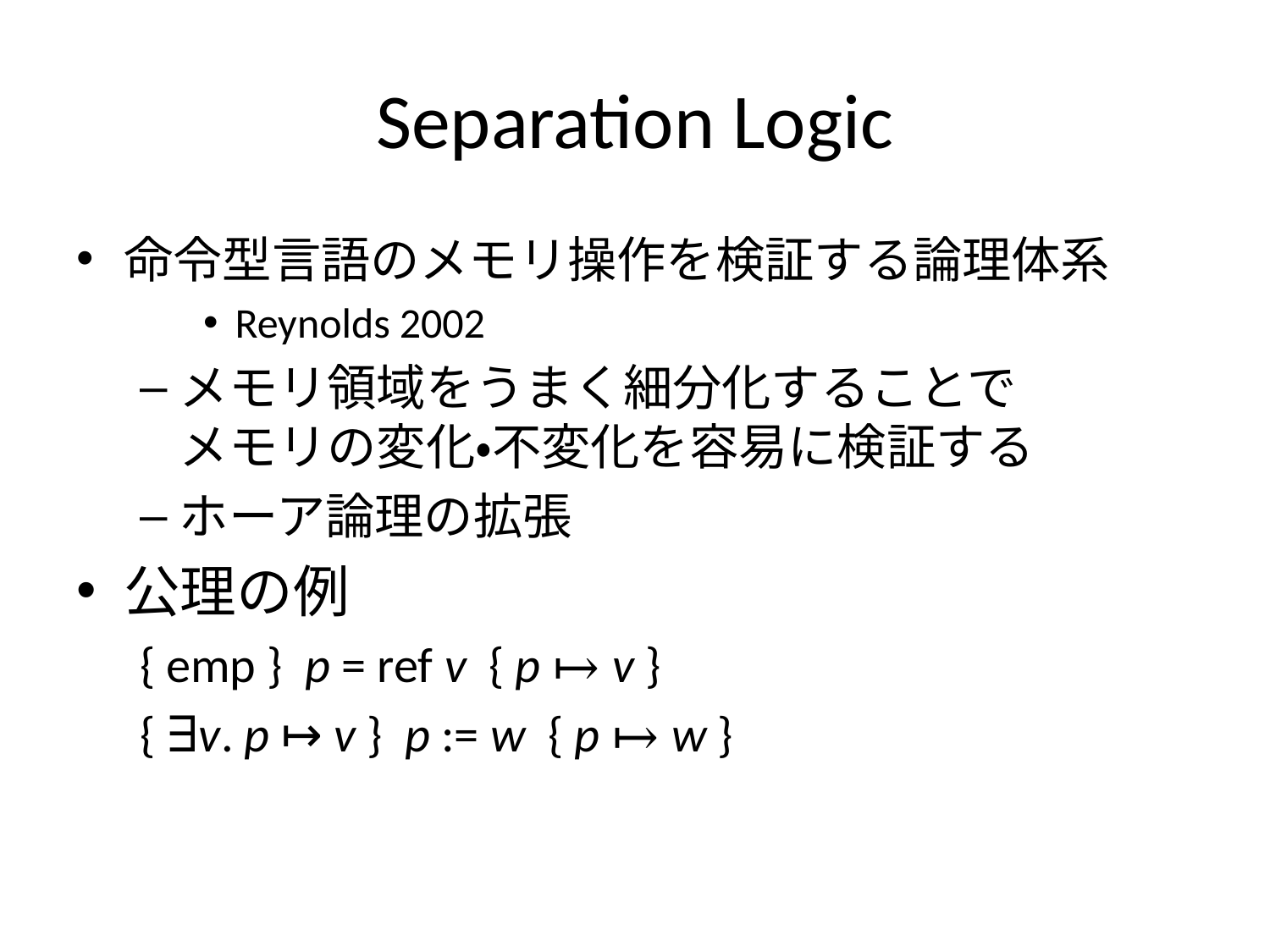

# Separation Logic
命令型言語のメモリ操作を検証する論理体系
Reynolds 2002
メモリ領域をうまく細分化することで
メモリの変化・不変化を容易に検証する
ホーア論理の拡張
公理の例
{ emp }  p = ref v  { p ↦ v }
{ ∃v. p ↦ v }  p := w  { p ↦ w }